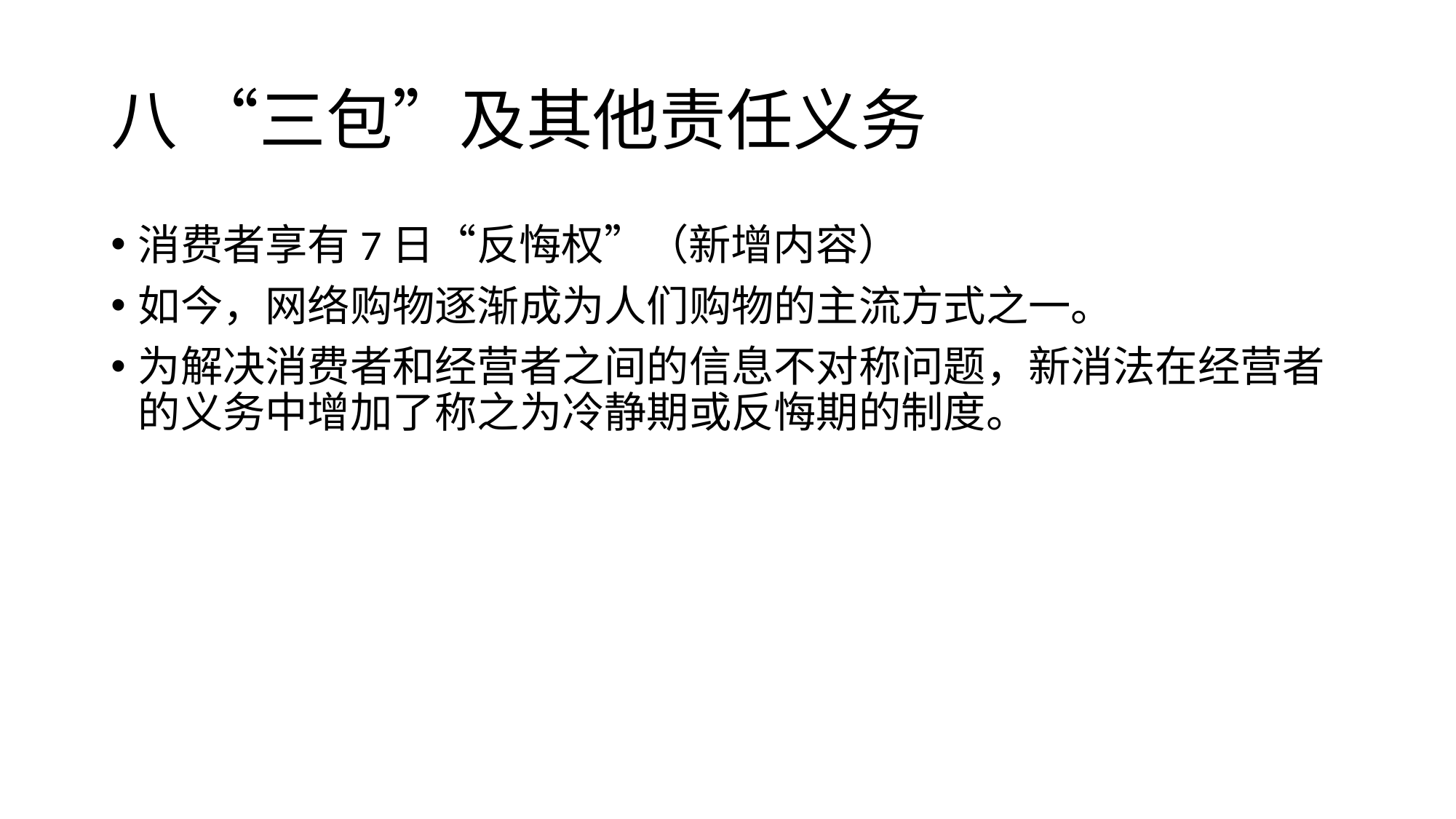

# 八 “三包”及其他责任义务
消费者享有7日“反悔权”（新增内容）
如今，网络购物逐渐成为人们购物的主流方式之一。
为解决消费者和经营者之间的信息不对称问题，新消法在经营者的义务中增加了称之为冷静期或反悔期的制度。